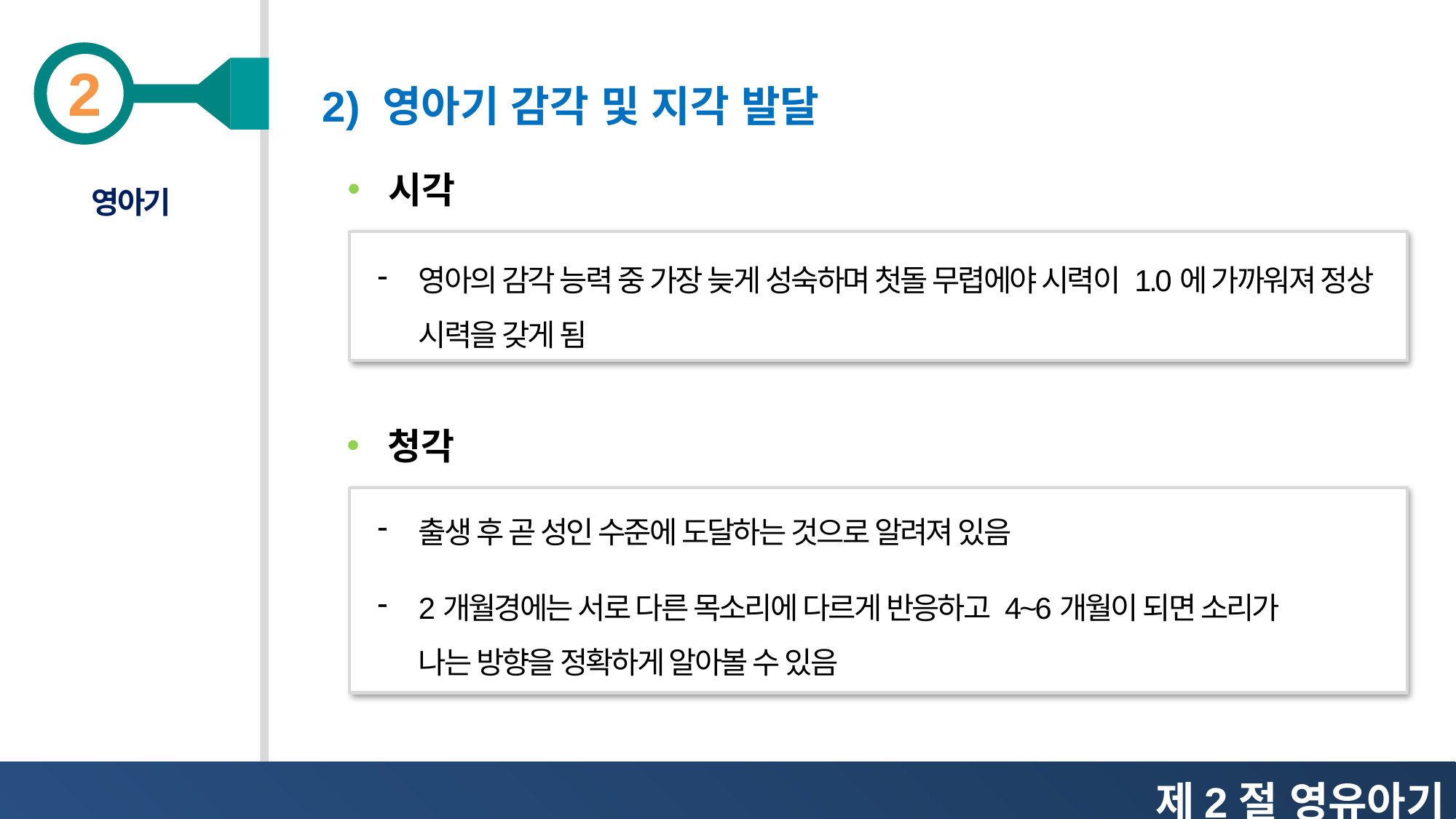

2) 영아기 감각 및 지각 발달
영아기
시각

영아의 감각 능력 중 가장 늦게 성숙하며 첫돌 무렵에야 시력이 1.0에 가까워져 정상 시력을 갖게 됨
청각

출생 후 곧 성인 수준에 도달하는 것으로 알려져 있음

2개월경에는 서로 다른 목소리에 다르게 반응하고 4~6개월이 되면 소리가
     나는 방향을 정확하게 알아볼 수 있음
제2절 영유아기